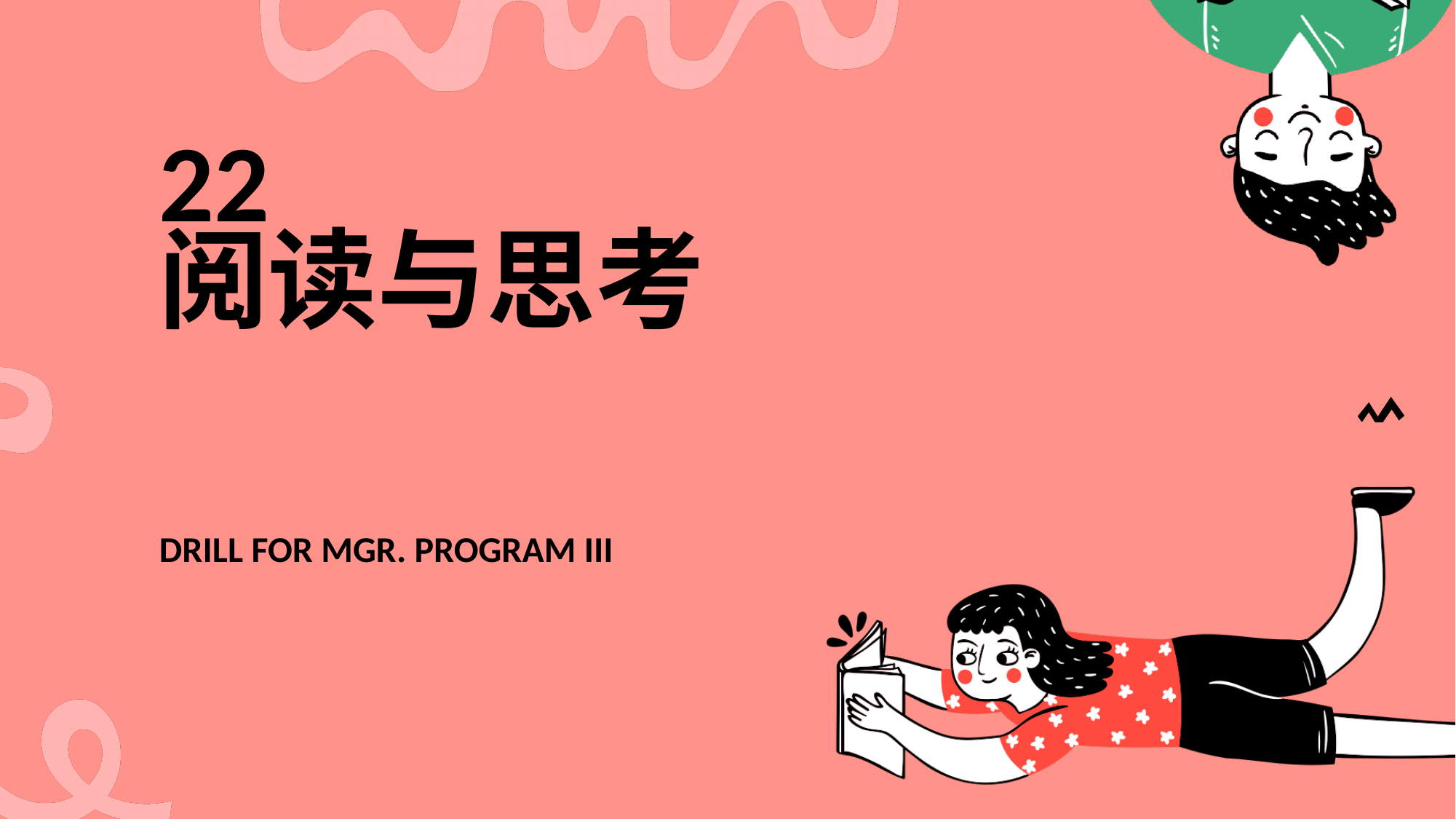

# 22 阅读与思考 drill for mgr. program iii